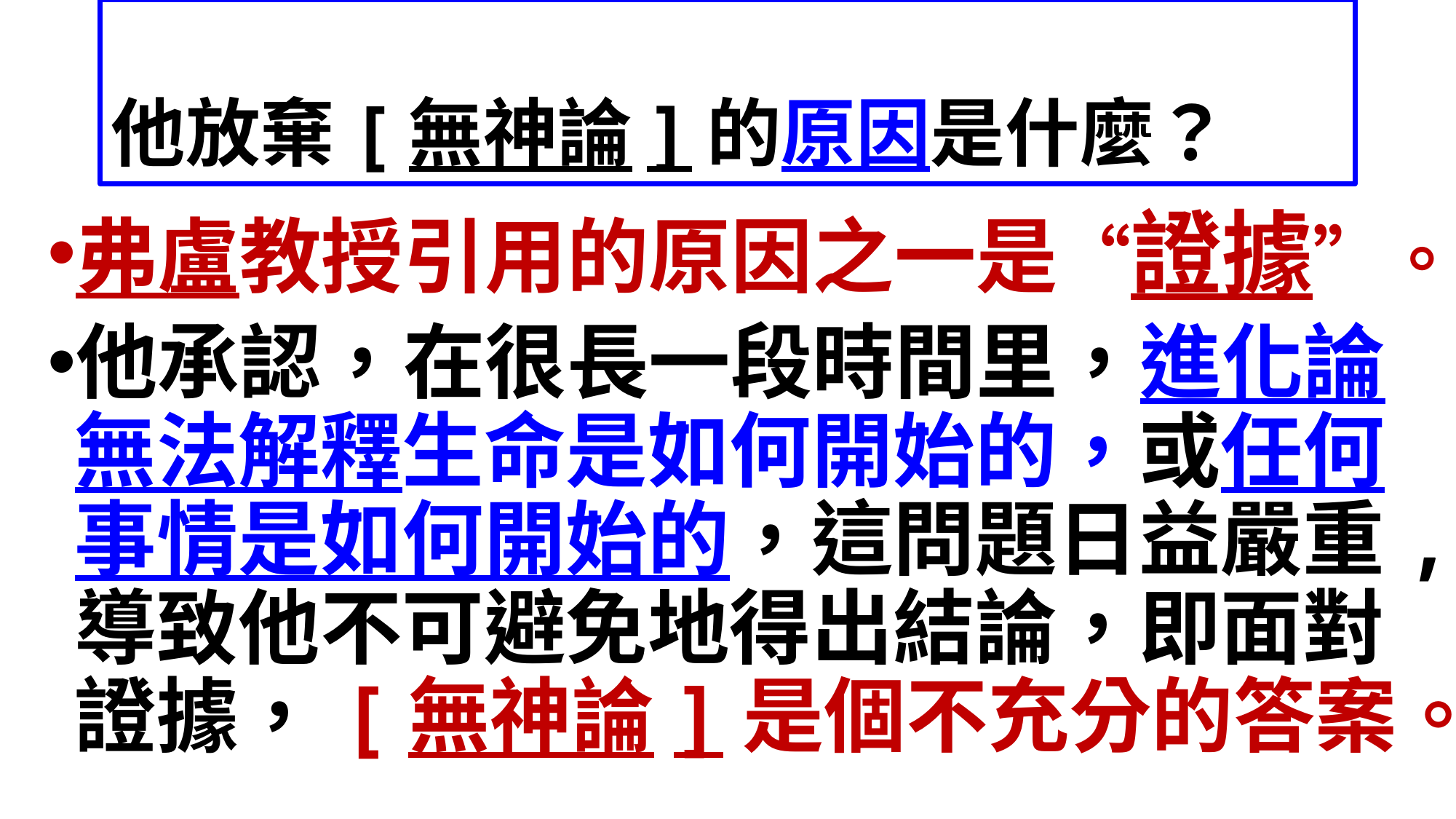

# 他放棄[無神論]的原因是什麼？

弗盧教授引用的原因之一是“證據”。
他承認，在很長一段時間里，進化論無法解釋生命是如何開始的，或任何事情是如何開始的，這問題日益嚴重,導致他不可避免地得出結論，即面對    證據，[無神論]是個不充分的答案。